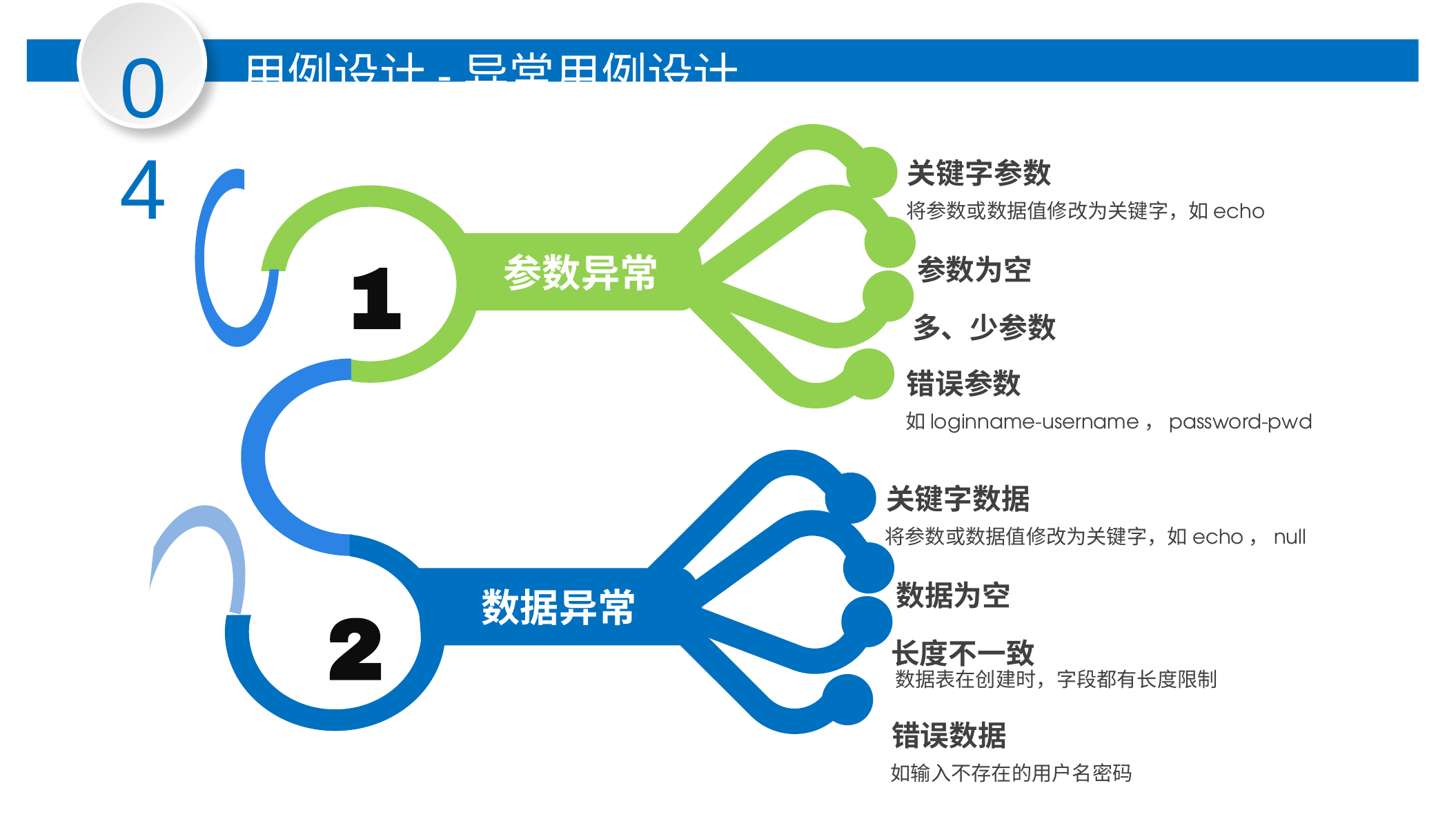

04
用例设计-异常用例设计

关键字参数
将参数或数据值修改为关键字，如echo

参数异常
1
参数为空

多、少参数

错误参数
如loginname-username，password-pwd

关键字数据
将参数或数据值修改为关键字，如echo，null

数据为空
数据异常

2

长度不一致
数据表在创建时，字段都有长度限制

错误数据
如输入不存在的用户名密码